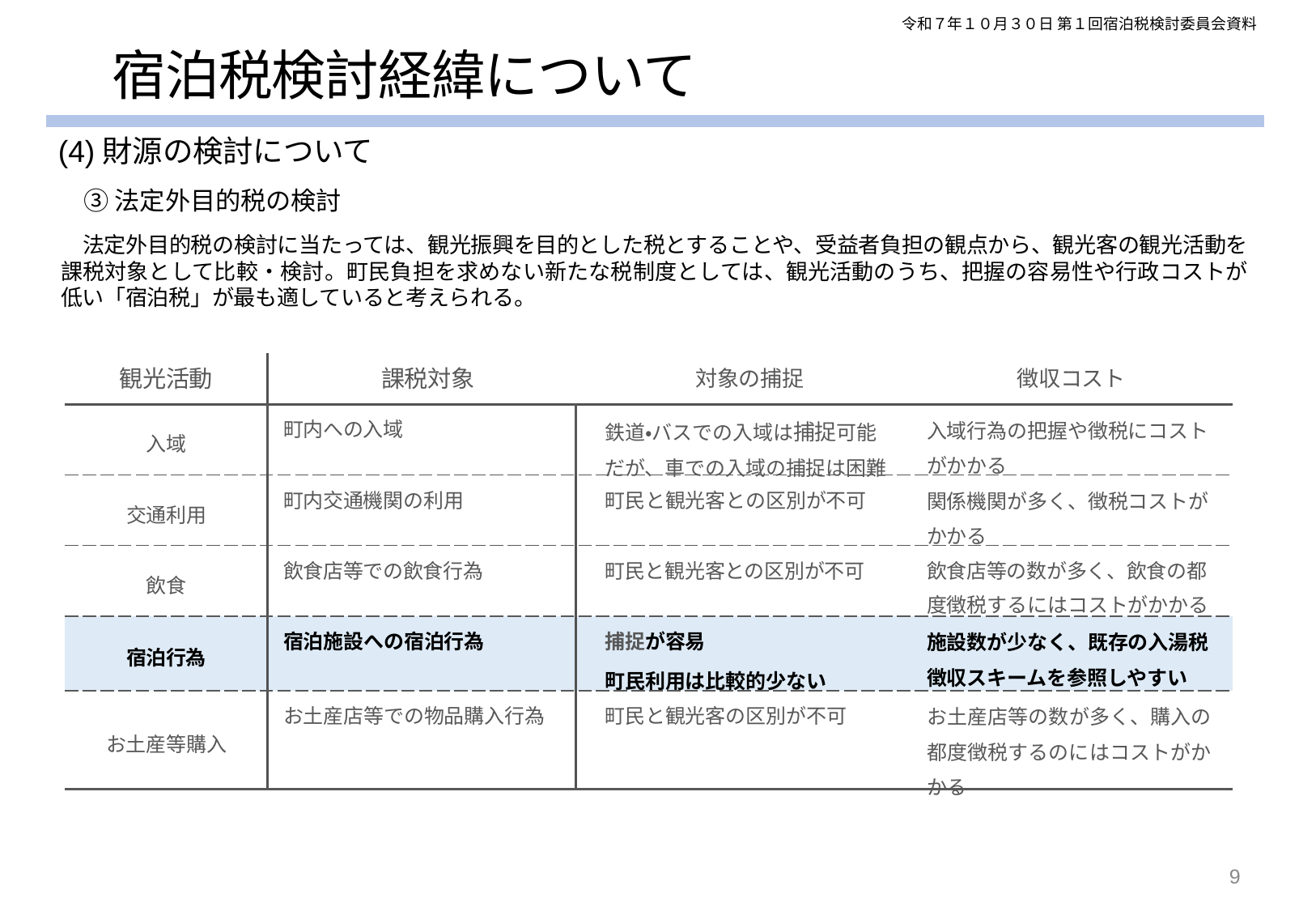

令和７年１０月３０日 第１回宿泊税検討委員会資料
# 宿泊税検討経緯について
(4)財源の検討について
③法定外目的税の検討
法定外目的税の検討に当たっては、観光振興を目的とした税とすることや、受益者負担の観点から、観光客の観光活動を課税対象として比較・検討。町民負担を求めない新たな税制度としては、観光活動のうち、把握の容易性や行政コストが低い「宿泊税」が最も適していると考えられる。

| 観光活動 | 課税対象 | 対象の捕捉 | 徴収コスト |
| --- | --- | --- | --- |
| 入域 | 町内への入域 | 鉄道・バスでの入域は捕捉可能だが、車での入域の捕捉は困難 | 入域行為の把握や徴税にコストがかかる |
| 交通利用 | 町内交通機関の利用 | 町民と観光客との区別が不可 | 関係機関が多く、徴税コストがかかる |
| 飲食 | 飲食店等での飲食行為 | 町民と観光客との区別が不可 | 飲食店等の数が多く、飲食の都 度徴税するにはコストがかかる |
| 宿泊行為 | 宿泊施設への宿泊行為 | 捕捉が容易 町民利用は比較的少ない | 施設数が少なく、既存の入湯税徴収スキームを参照しやすい |
| お土産等購入 | お土産店等での物品購入行為 | 町民と観光客の区別が不可 | お土産店等の数が多く、購入の都度徴税するのにはコストがかかる |
9